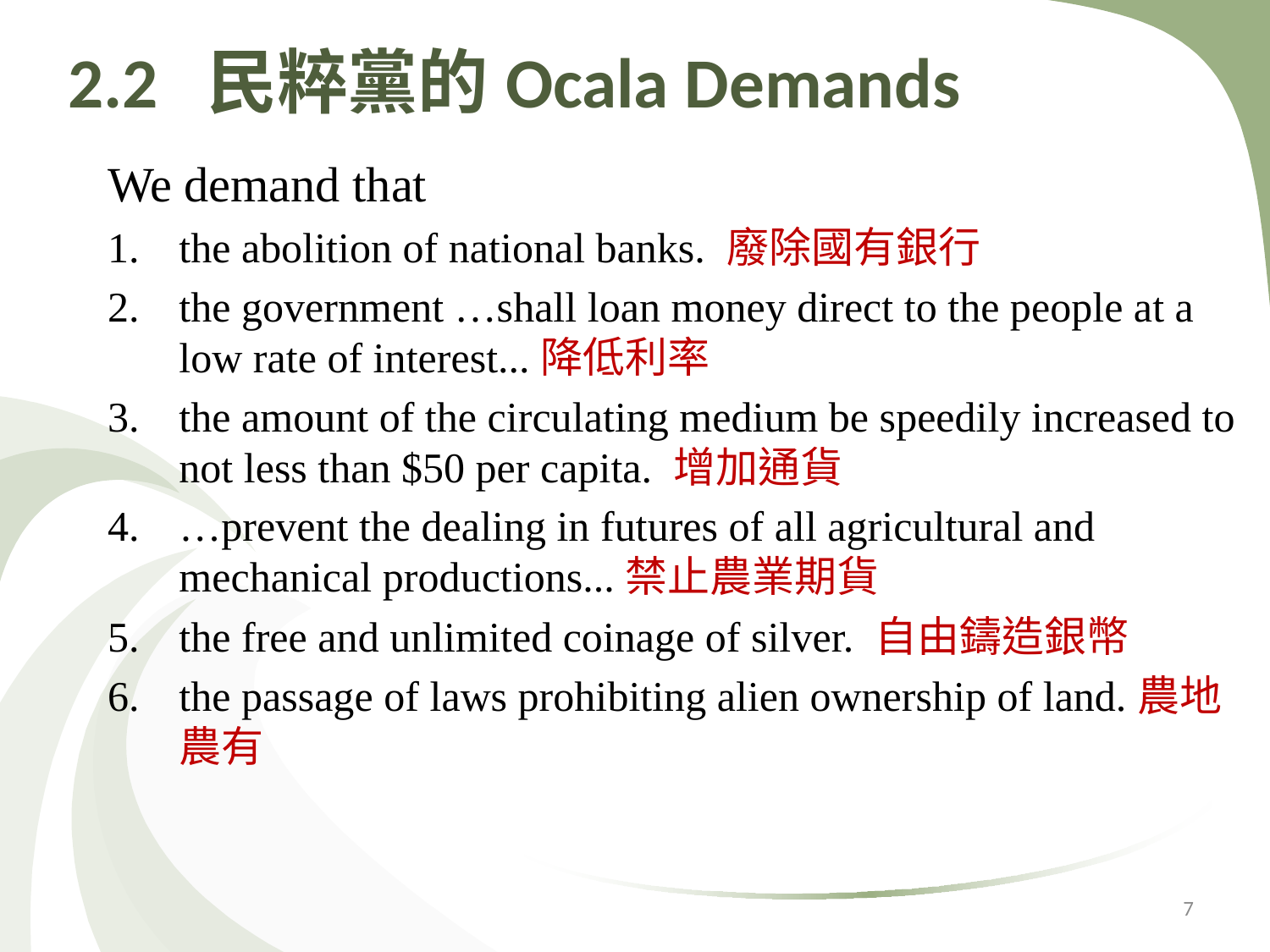

# 2.2  民粹黨的Ocala Demands
We demand that
the abolition of national banks. 廢除國有銀行
the government …shall loan money direct to the people at a low rate of interest...降低利率
the amount of the circulating medium be speedily increased to not less than $50 per capita. 增加通貨
…prevent the dealing in futures of all agricultural and mechanical productions...禁止農業期貨
the free and unlimited coinage of silver. 自由鑄造銀幣
the passage of laws prohibiting alien ownership of land.農地農有
7